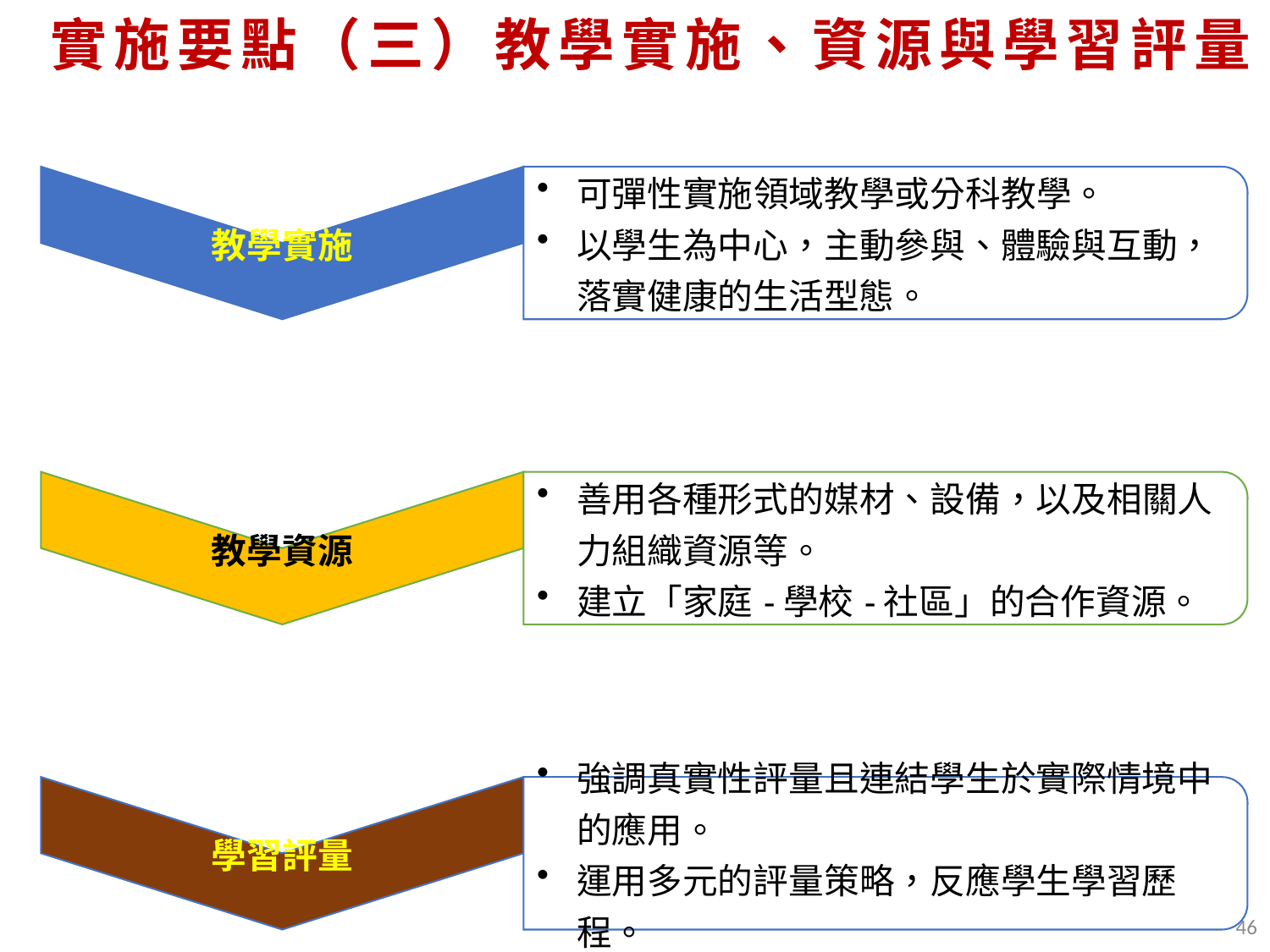

# 實施要點（三）教學實施、資源與學習評量
教學資源
善用各種形式的媒材、設備，以及相關人力組織資源等。
學習評量
強調真實性評量且連結學生於實際情境中的應用。
教學實施
可彈性實施領域教學或分科教學。
以學生為中心，主動參與、體驗與互動，落實健康的生活型態。
建立「家庭-學校-社區」的合作資源。
46